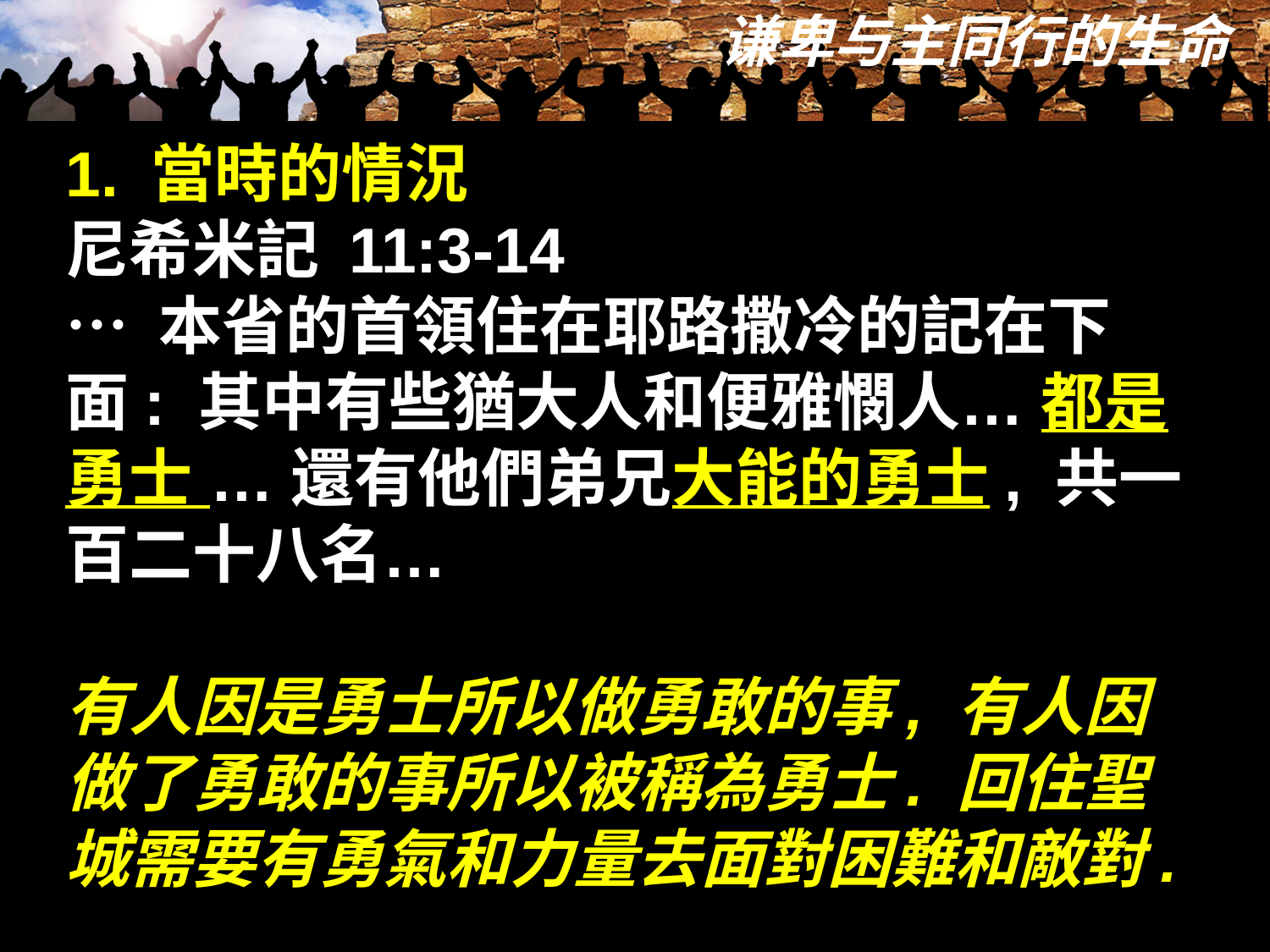

1. 當時的情況
尼希米記 11:3-14
… 本省的首領住在耶路撒冷的記在下面: 其中有些猶大人和便雅憫人… 都是勇士 … 還有他們弟兄大能的勇士, 共一百二十八名…

有人因是勇士所以做勇敢的事, 有人因做了勇敢的事所以被稱為勇士. 回住聖城需要有勇氣和力量去面對困難和敵對.